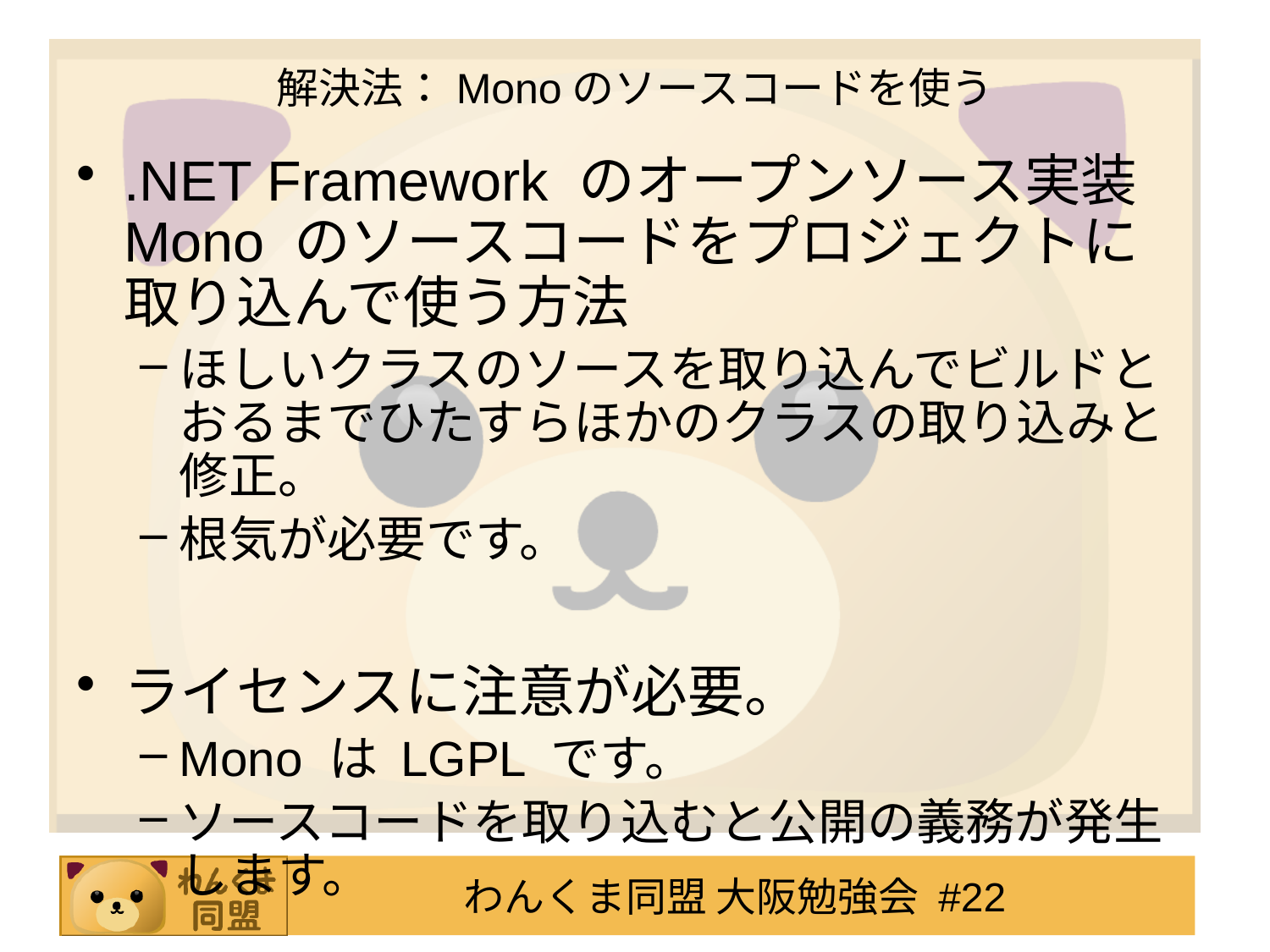

# 解決法：Monoのソースコードを使う
.NET Framework のオープンソース実装 Mono のソースコードをプロジェクトに取り込んで使う方法
ほしいクラスのソースを取り込んでビルドとおるまでひたすらほかのクラスの取り込みと修正。
根気が必要です。

ライセンスに注意が必要。
Mono は LGPL です。
ソースコードを取り込むと公開の義務が発生します。